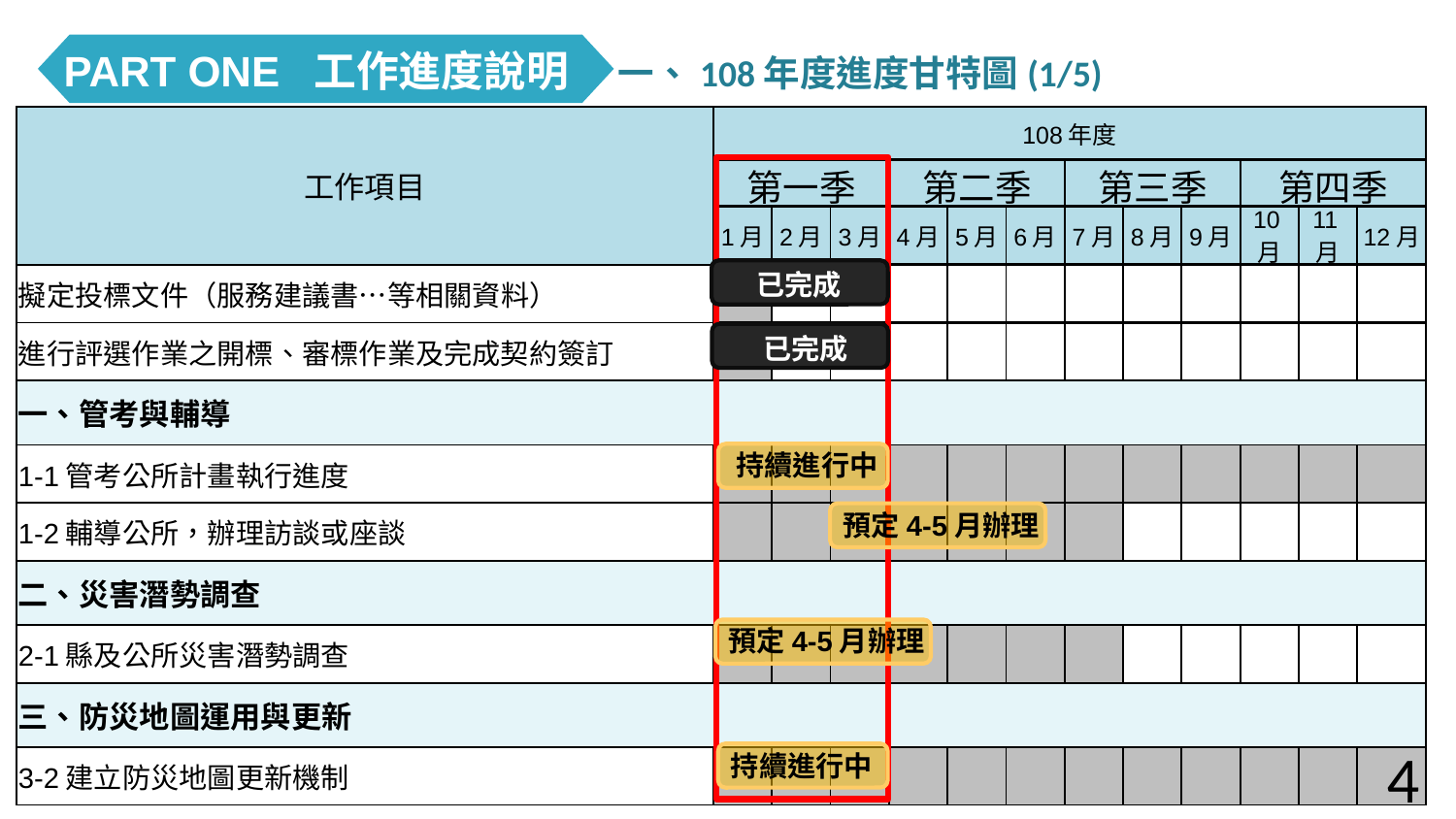

一、108年度進度甘特圖(1/5)

PART ONE  工作進度說明
| 工作項目 | 108年度 |  |  |  |  |  |  |  |  |  |  |  |
| --- | --- | --- | --- | --- | --- | --- | --- | --- | --- | --- | --- | --- |
|  | 第一季 |  |  | 第二季 |  |  | 第三季 |  |  | 第四季 |  |  |
|  | 1月 | 2月 | 3月 | 4月 | 5月 | 6月 | 7月 | 8月 | 9月 | 10月 | 11月 | 12月 |
| 擬定投標文件（服務建議書…等相關資料） |  |  |  |  |  |  |  |  |  |  |  |  |
| 進行評選作業之開標、審標作業及完成契約簽訂 |  |  |  |  |  |  |  |  |  |  |  |  |
| 一、管考與輔導 |  |  |  |  |  |  |  |  |  |  |  |  |
| 1-1管考公所計畫執行進度 |  |  |  |  |  |  |  |  |  |  |  |  |
| 1-2輔導公所，辦理訪談或座談 |  |  |  |  |  |  |  |  |  |  |  |  |
| 二、災害潛勢調查 |  |  |  |  |  |  |  |  |  |  |  |  |
| 2-1縣及公所災害潛勢調查 |  |  |  |  |  |  |  |  |  |  |  |  |
| 三、防災地圖運用與更新 |  |  |  |  |  |  |  |  |  |  |  |  |
| 3-2建立防災地圖更新機制 |  |  |  |  |  |  |  |  |  |  |  |  |

已完成

已完成
持續進行中

預定4-5月辦理

預定4-5月辦理

持續進行中

4